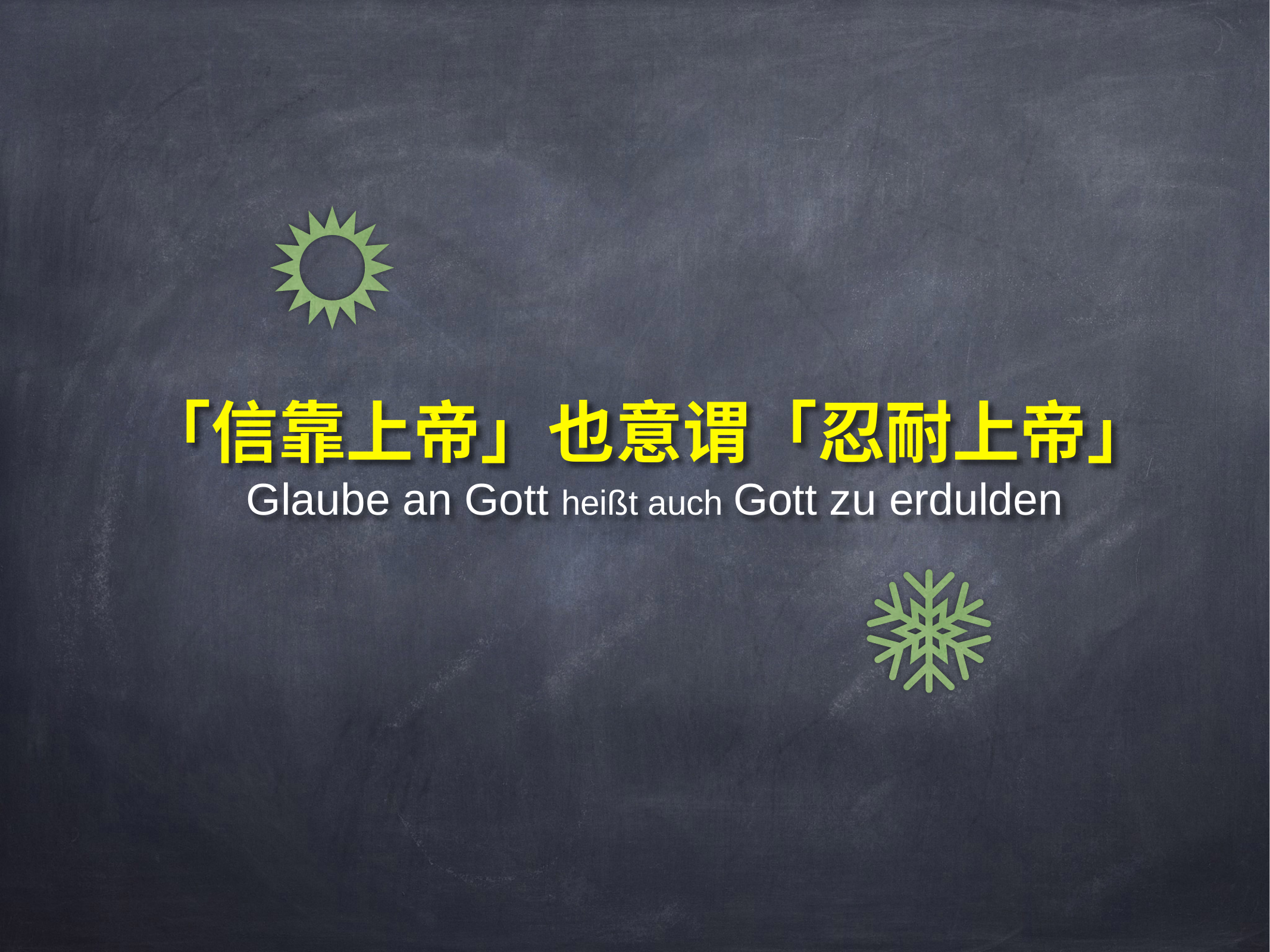

# 「信靠上帝」也意谓「忍耐上帝」
Glaube an Gott heißt auch Gott zu erdulden